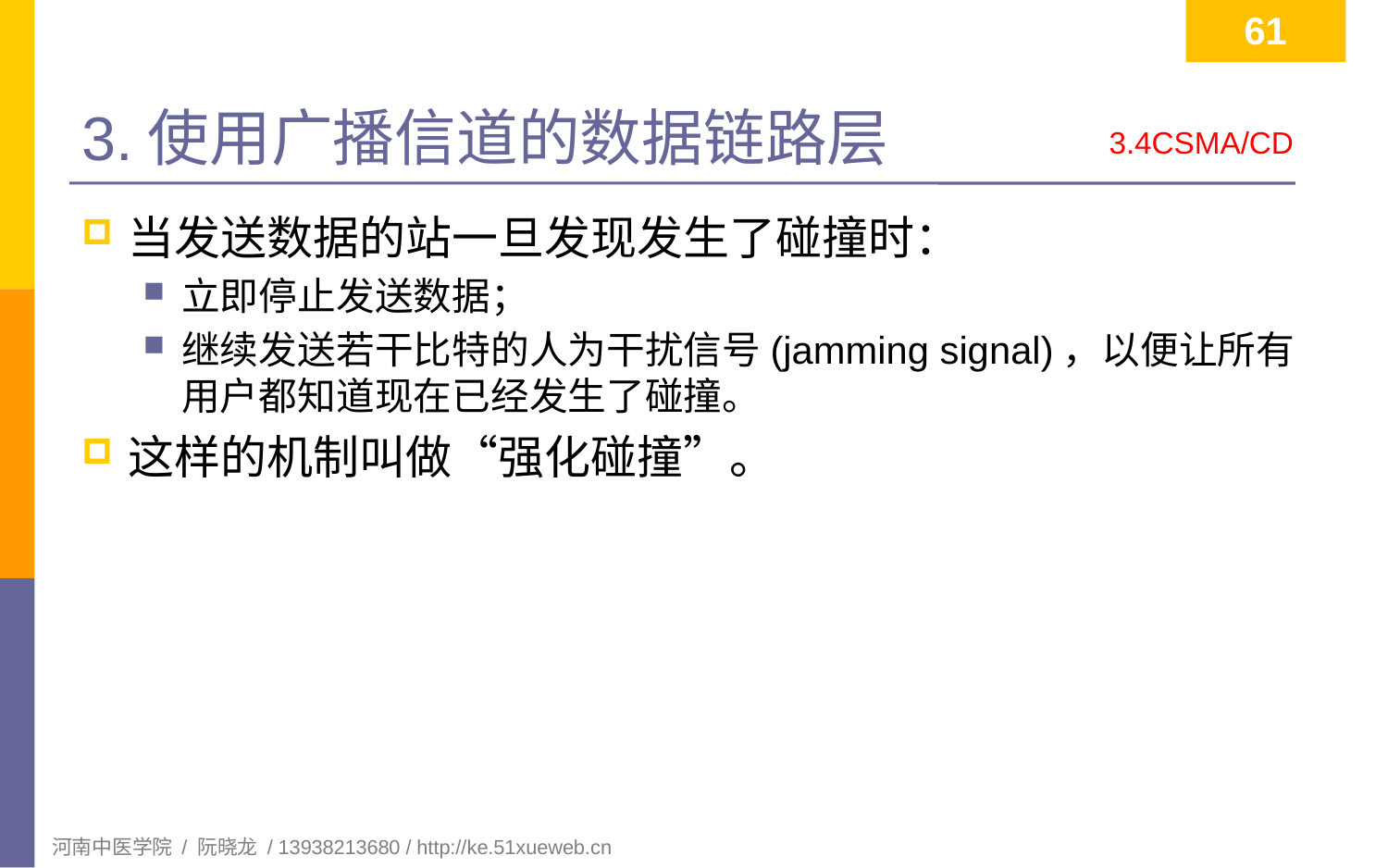

61
# 3.使用广播信道的数据链路层
3.4CSMA/CD
当发送数据的站一旦发现发生了碰撞时：
立即停止发送数据；
继续发送若干比特的人为干扰信号(jamming signal)，以便让所有用户都知道现在已经发生了碰撞。
这样的机制叫做“强化碰撞”。